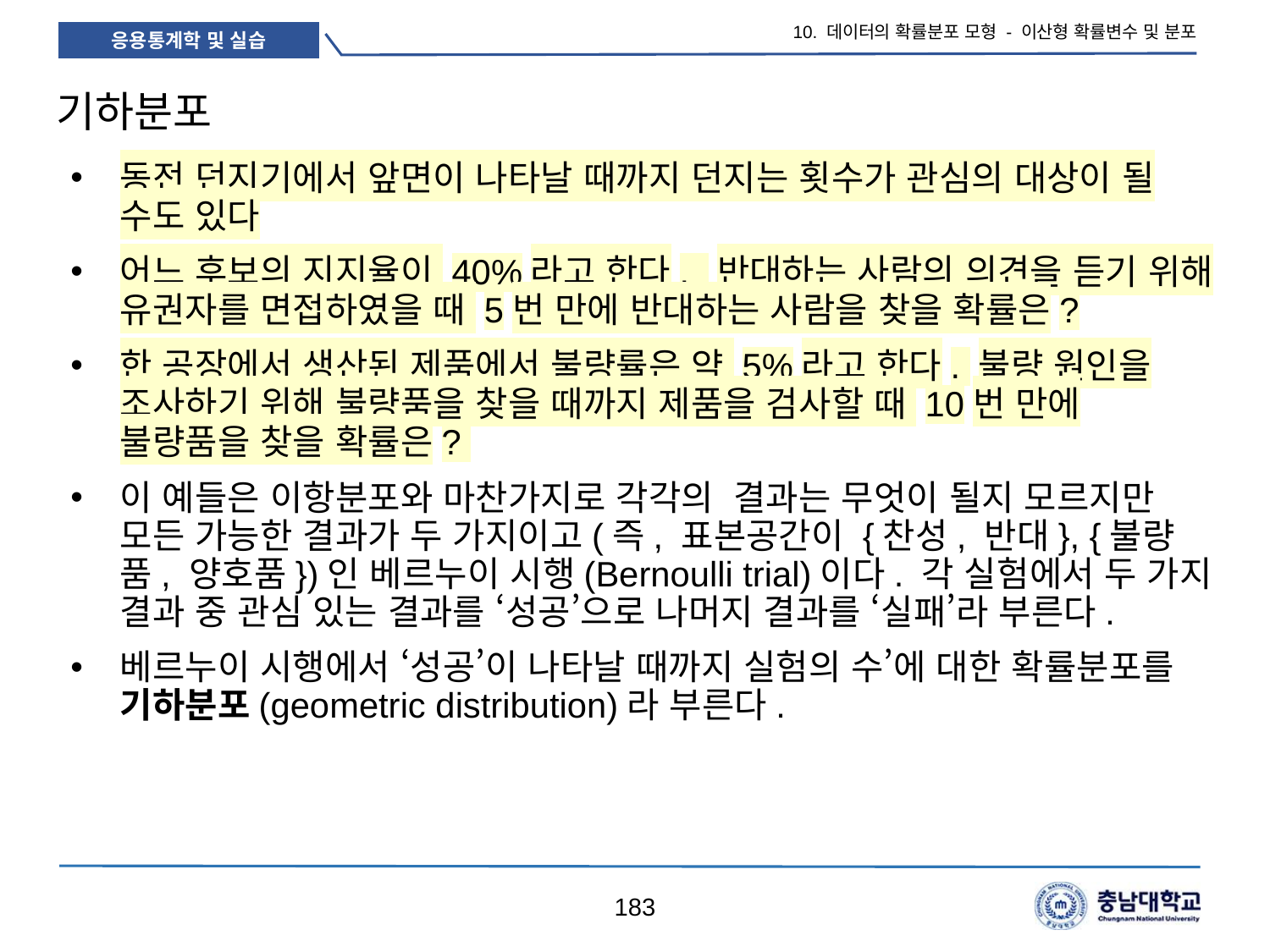

10. 데이터의 확률분포 모형 - 이산형 확률변수 및 분포
# 기하분포
동전 던지기에서 앞면이 나타날 때까지 던지는 횟수가 관심의 대상이 될 수도 있다
어느 후보의 지지율이 40%라고 한다.  반대하는 사람의 의견을 듣기 위해 유권자를 면접하였을 때 5번 만에 반대하는 사람을 찾을 확률은?
한 공장에서 생산된 제품에서 불량률은 약 5%라고 한다. 불량 원인을 조사하기 위해 불량품을 찾을 때까지 제품을 검사할 때 10번 만에 불량품을 찾을 확률은?
이 예들은 이항분포와 마찬가지로 각각의  결과는 무엇이 될지 모르지만 모든 가능한 결과가 두 가지이고(즉, 표본공간이 {찬성, 반대}, {불량품, 양호품})인 베르누이 시행(Bernoulli trial)이다. 각 실험에서 두 가지 결과 중 관심 있는 결과를 ‘성공’으로 나머지 결과를 ‘실패’라 부른다.
베르누이 시행에서 ‘성공’이 나타날 때까지 실험의 수’에 대한 확률분포를 기하분포(geometric distribution)라 부른다.
183